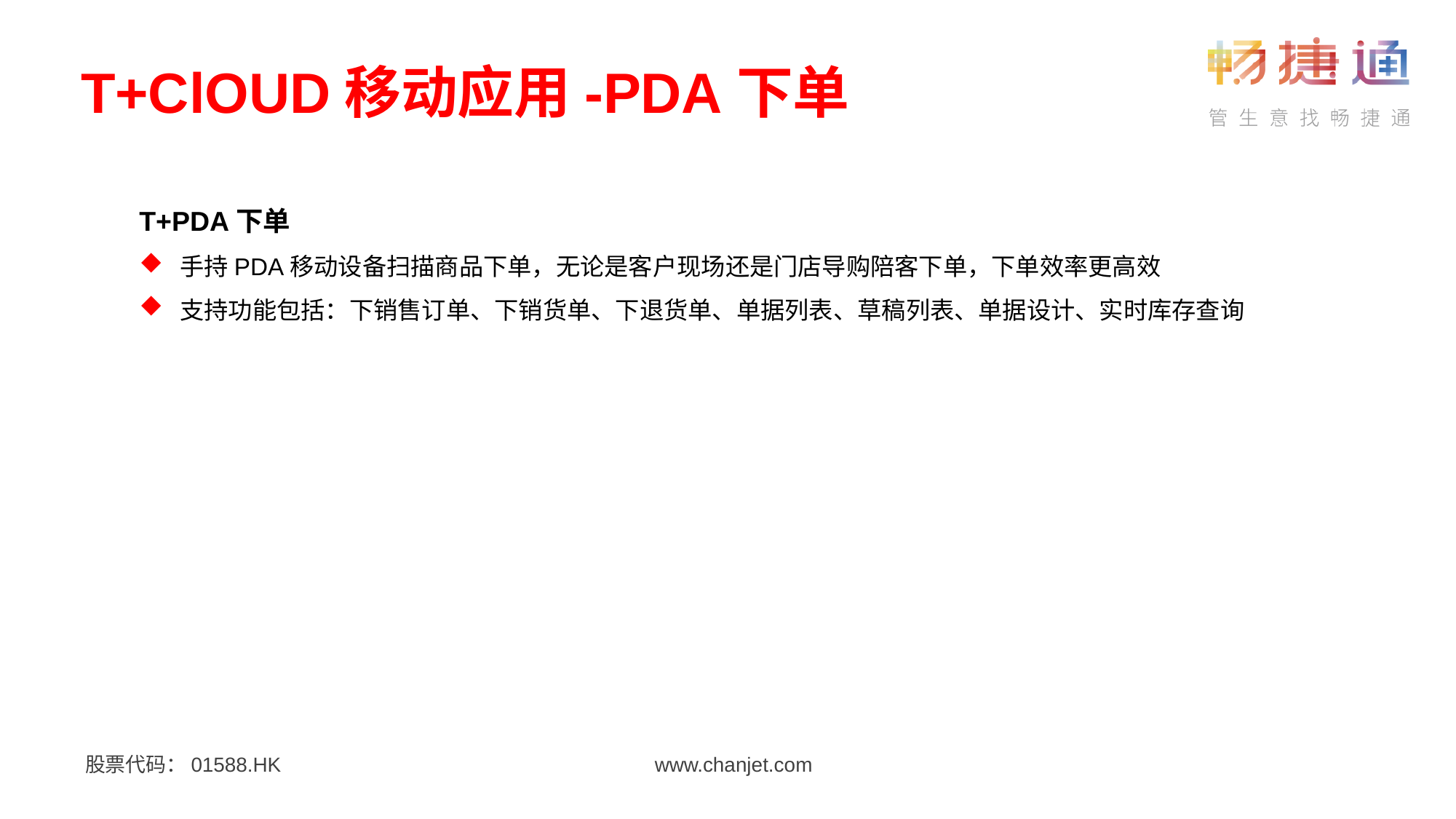

T+ClOUD移动应用-PDA下单
T+PDA下单
手持PDA移动设备扫描商品下单，无论是客户现场还是门店导购陪客下单，下单效率更高效
支持功能包括：下销售订单、下销货单、下退货单、单据列表、草稿列表、单据设计、实时库存查询